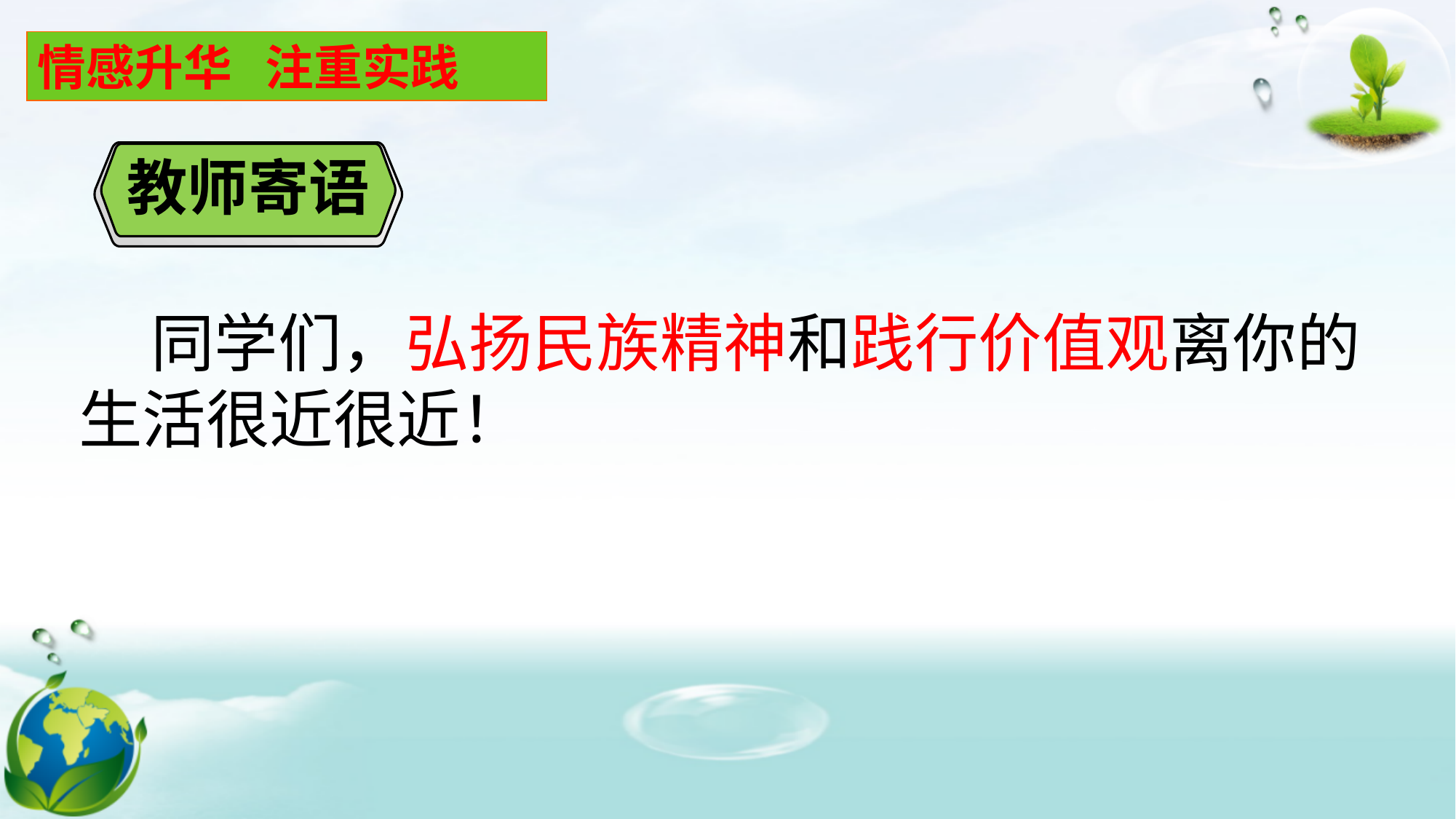

情感升华   注重实践

教师寄语
教学目标
    同学们，弘扬民族精神和践行价值观离你的生活很近很近！